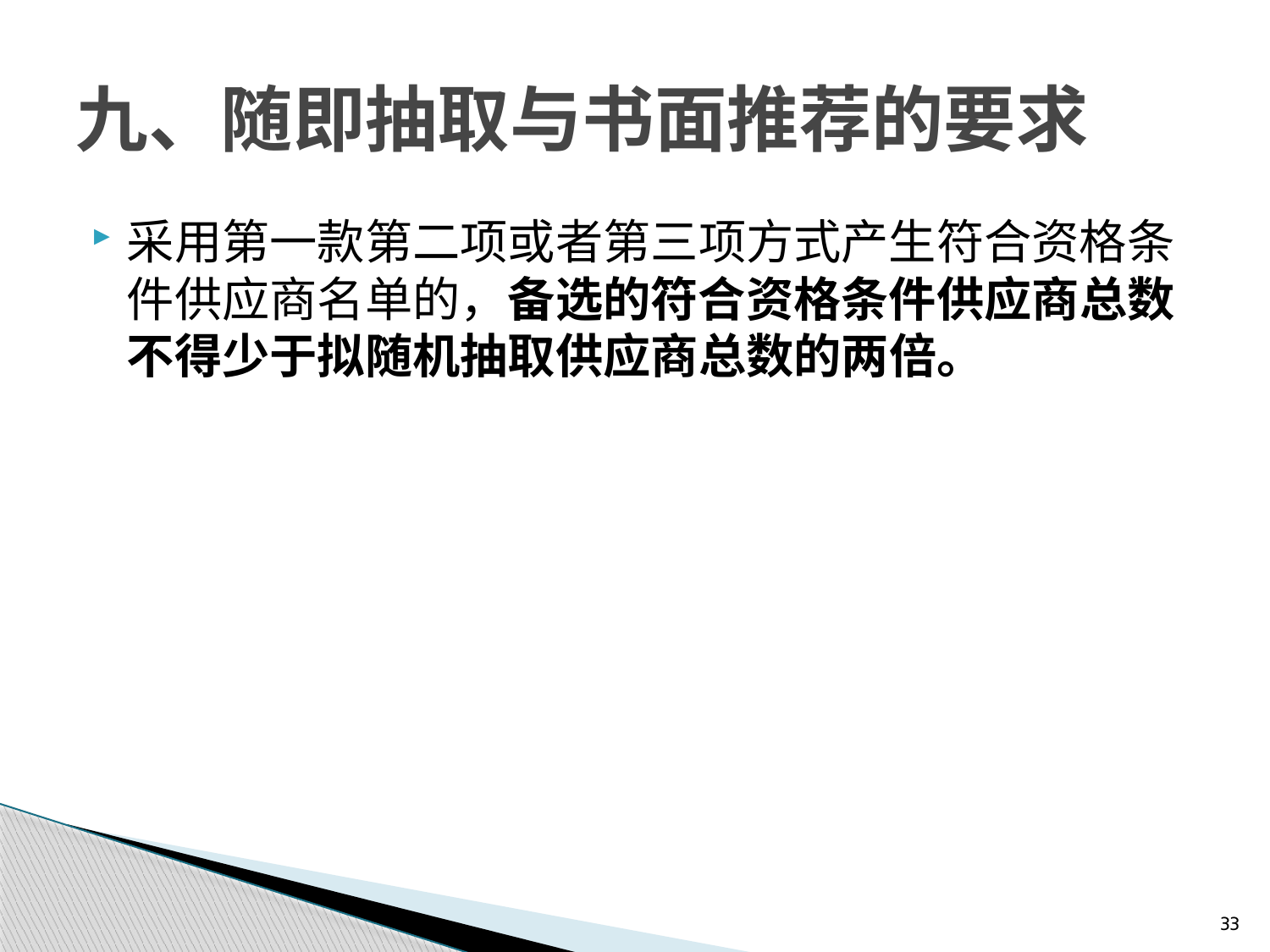

# 九、随即抽取与书面推荐的要求
采用第一款第二项或者第三项方式产生符合资格条件供应商名单的，备选的符合资格条件供应商总数不得少于拟随机抽取供应商总数的两倍。

33